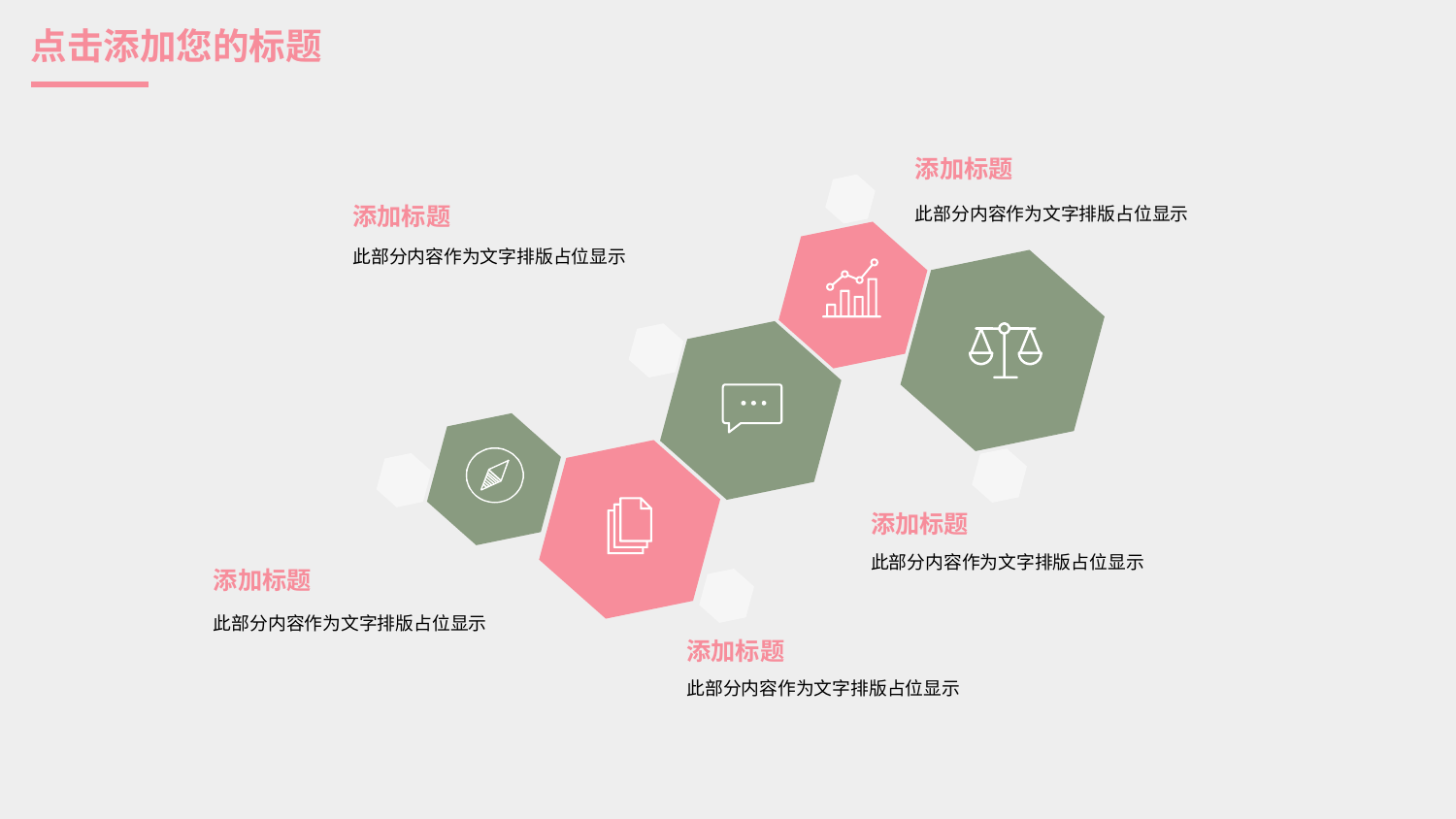

点击添加您的标题
添加标题
此部分内容作为文字排版占位显示

添加标题
此部分内容作为文字排版占位显示

添加标题
此部分内容作为文字排版占位显示
添加标题
此部分内容作为文字排版占位显示
添加标题
此部分内容作为文字排版占位显示